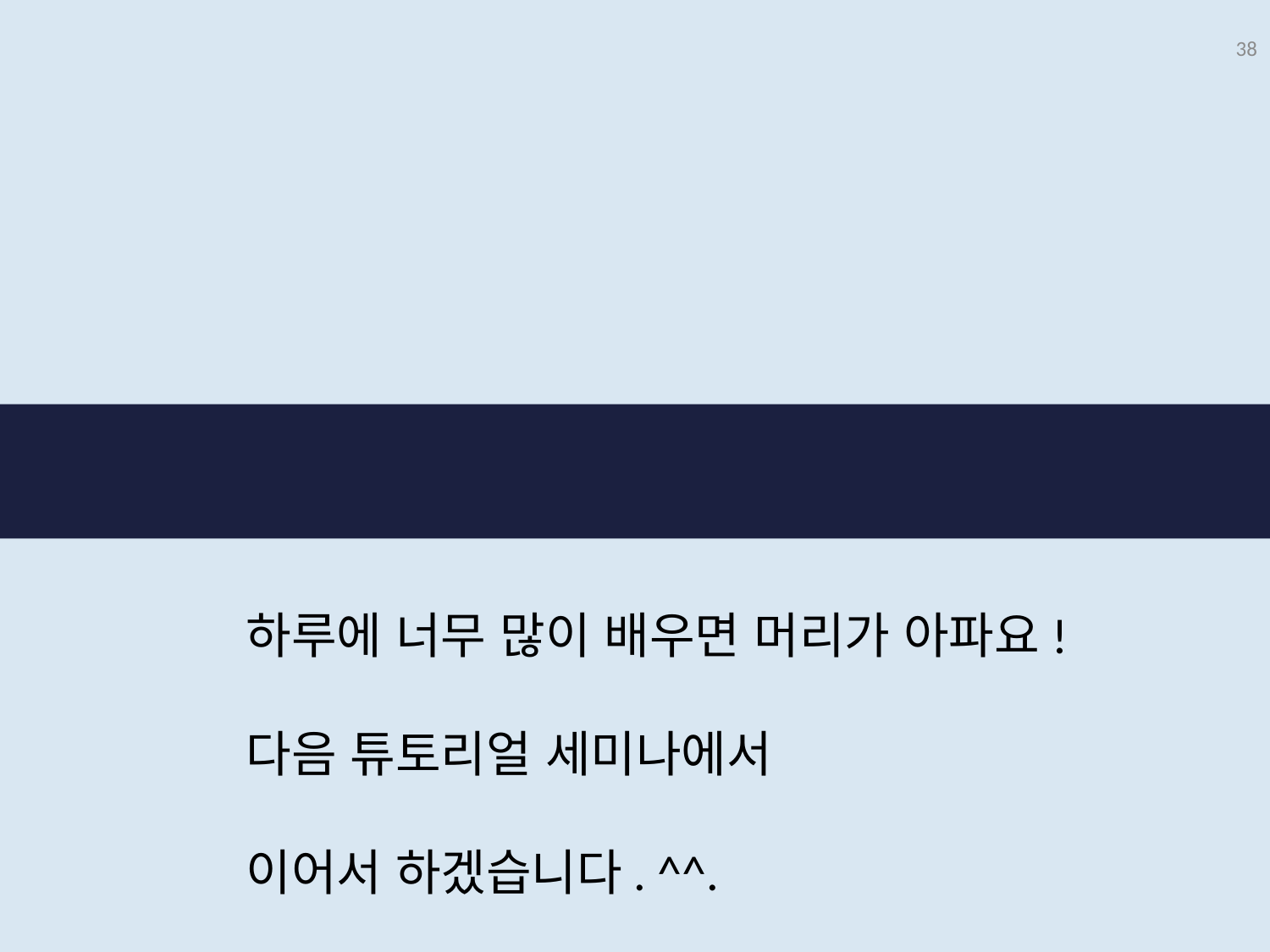

38
# 고유 벡터 (Eigen Vector), 고유 값 (Eigne Value) 구하기
하루에 너무 많이 배우면 머리가 아파요!
다음 튜토리얼 세미나에서
이어서 하겠습니다. ^^.